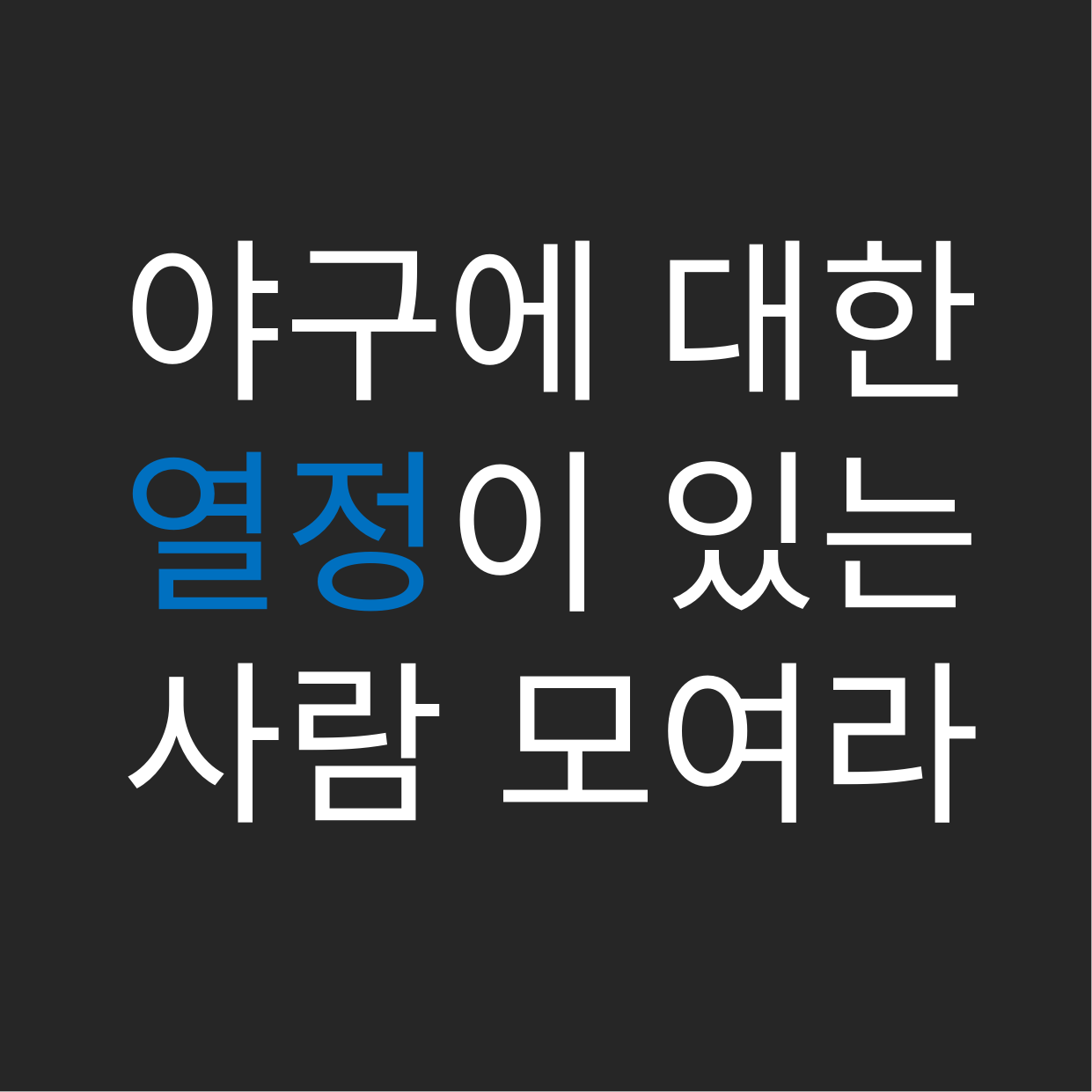

#
야구에 대한
열정이 있는
사람 모여라